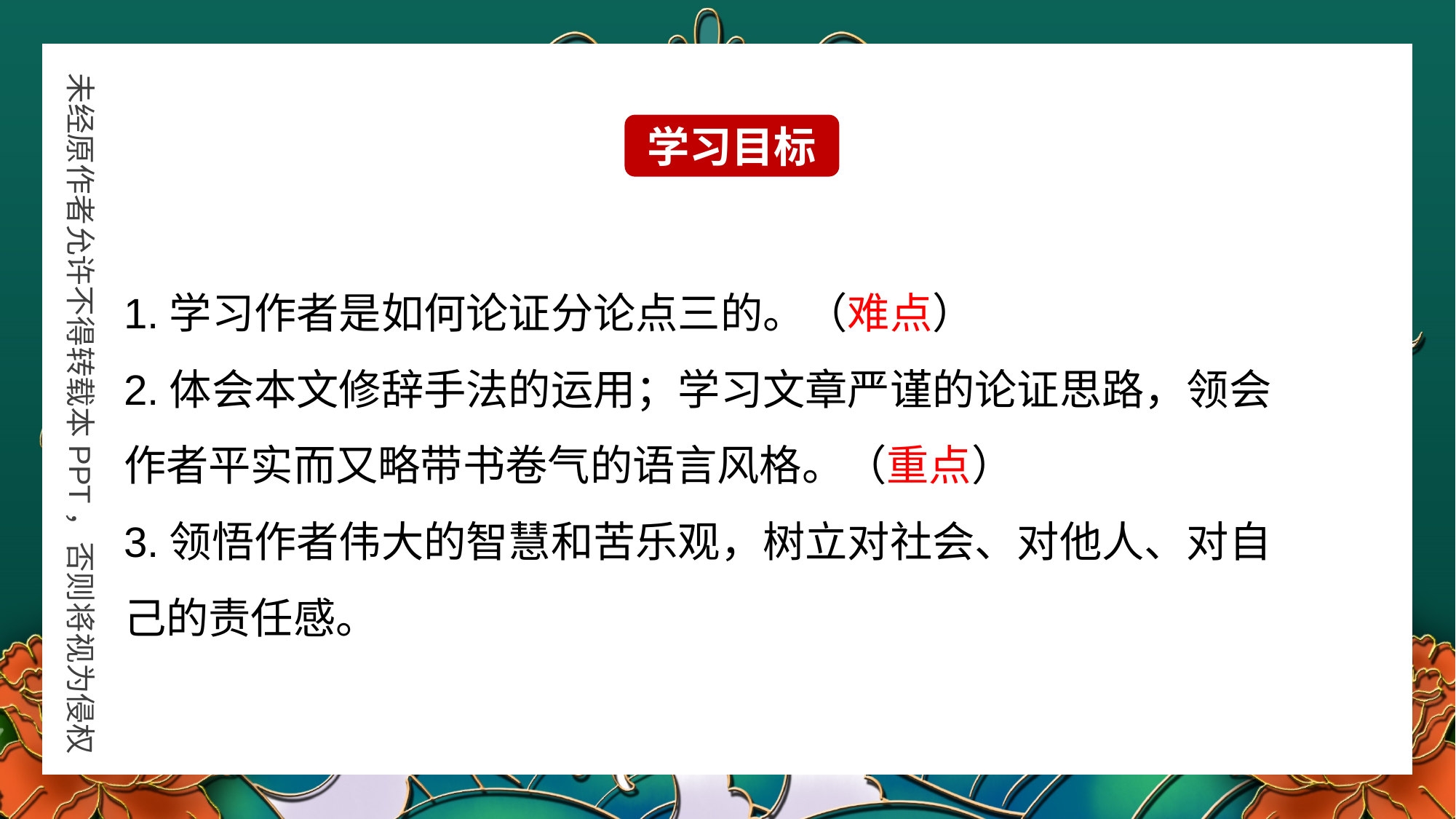

学习目标
1.学习作者是如何论证分论点三的。（难点）
2.体会本文修辞手法的运用；学习文章严谨的论证思路，领会作者平实而又略带书卷气的语言风格。（重点）
3.领悟作者伟大的智慧和苦乐观，树立对社会、对他人、对自己的责任感。